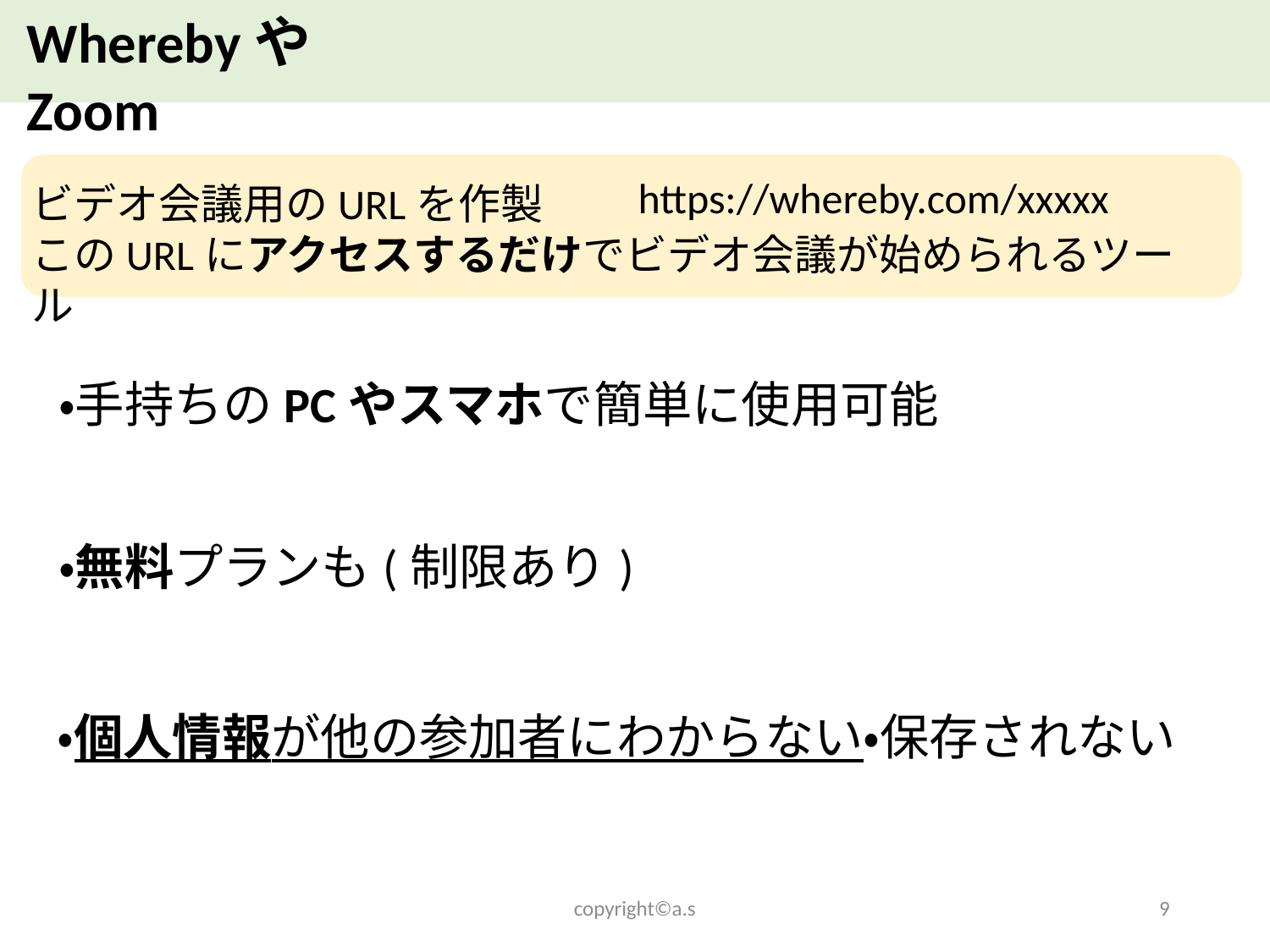

WherebyやZoom

https://whereby.com/xxxxx
ビデオ会議用のURLを作製
このURLにアクセスするだけでビデオ会議が始められるツール
・手持ちのPCやスマホで簡単に使用可能
・無料プランも(制限あり)
・個人情報が他の参加者にわからない・保存されない
copyright©a.s
9